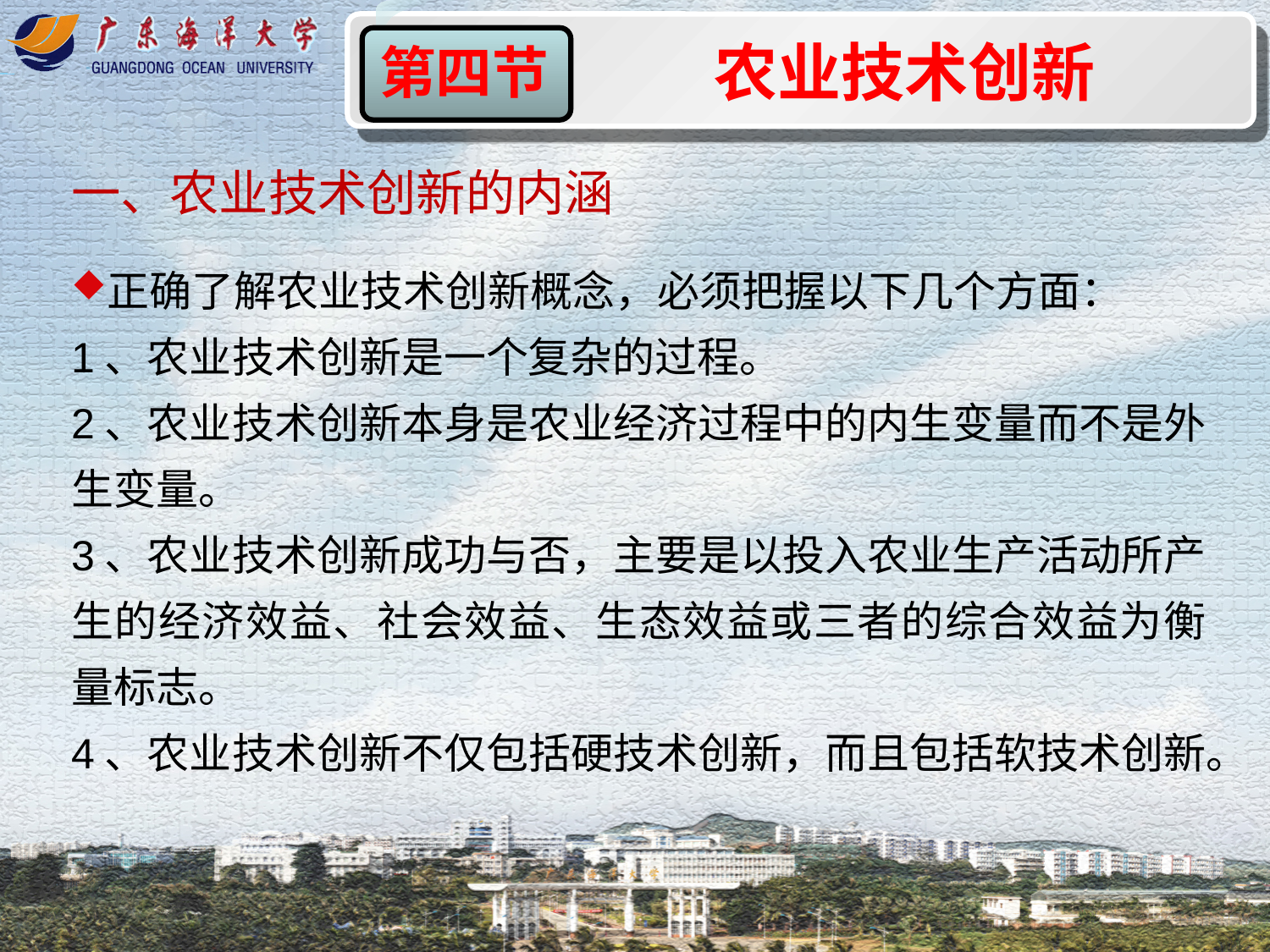

农业技术创新

第四节
一、农业技术创新的内涵
正确了解农业技术创新概念，必须把握以下几个方面：
1、农业技术创新是一个复杂的过程。
2、农业技术创新本身是农业经济过程中的内生变量而不是外生变量。
3、农业技术创新成功与否，主要是以投入农业生产活动所产生的经济效益、社会效益、生态效益或三者的综合效益为衡量标志。
4、农业技术创新不仅包括硬技术创新，而且包括软技术创新。